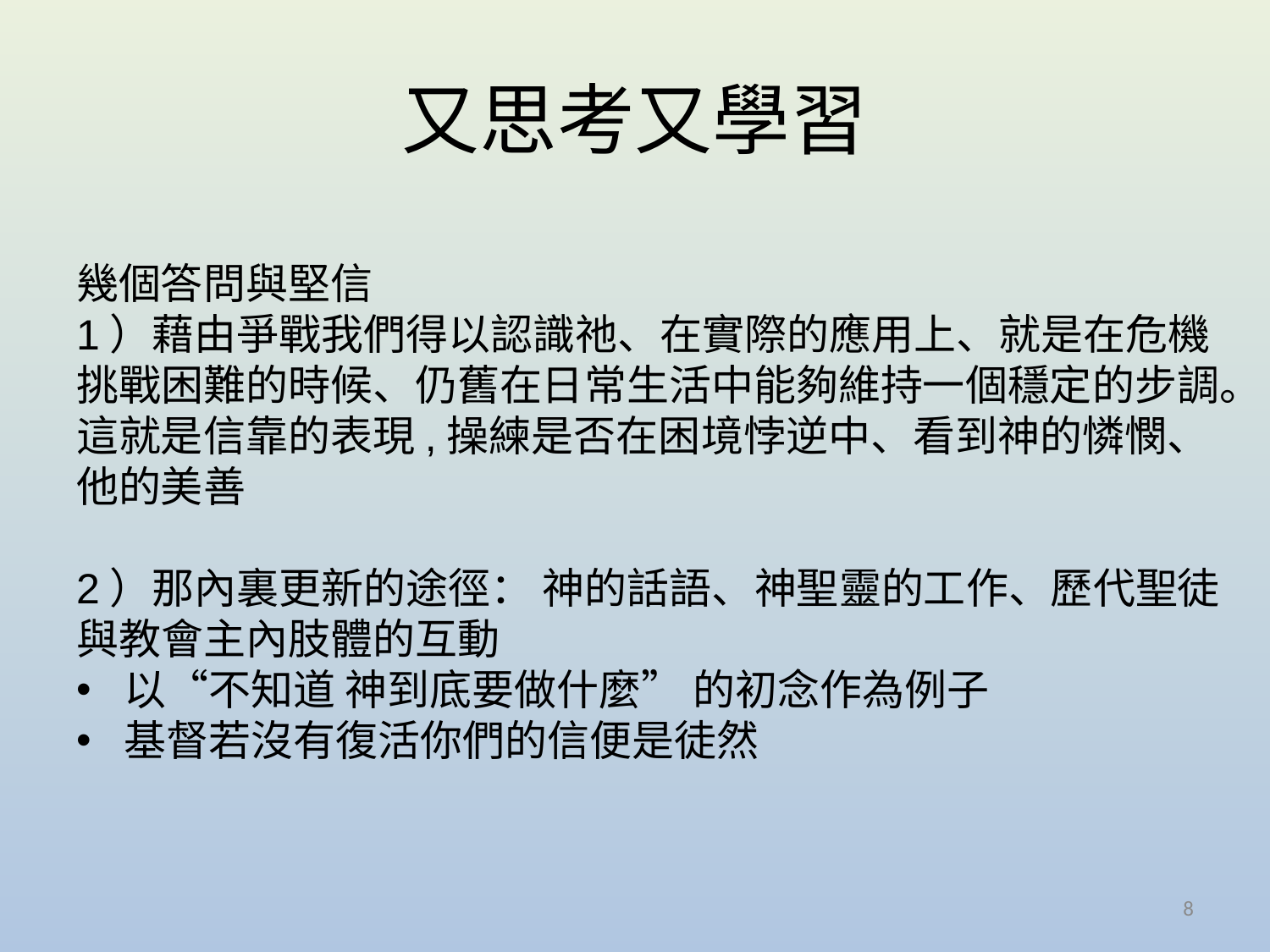

# 又思考又學習
幾個答問與堅信
1）藉由爭戰我們得以認識祂、在實際的應用上、就是在危機
挑戰困難的時候、仍舊在日常生活中能夠維持一個穩定的步調。
這就是信靠的表現,操練是否在困境悖逆中、看到神的憐憫、
他的美善
2）那內裏更新的途徑： 神的話語、神聖靈的工作、歷代聖徒
與教會主內肢體的互動
以“不知道 神到底要做什麼” 的初念作為例子
基督若沒有復活你們的信便是徒然
8